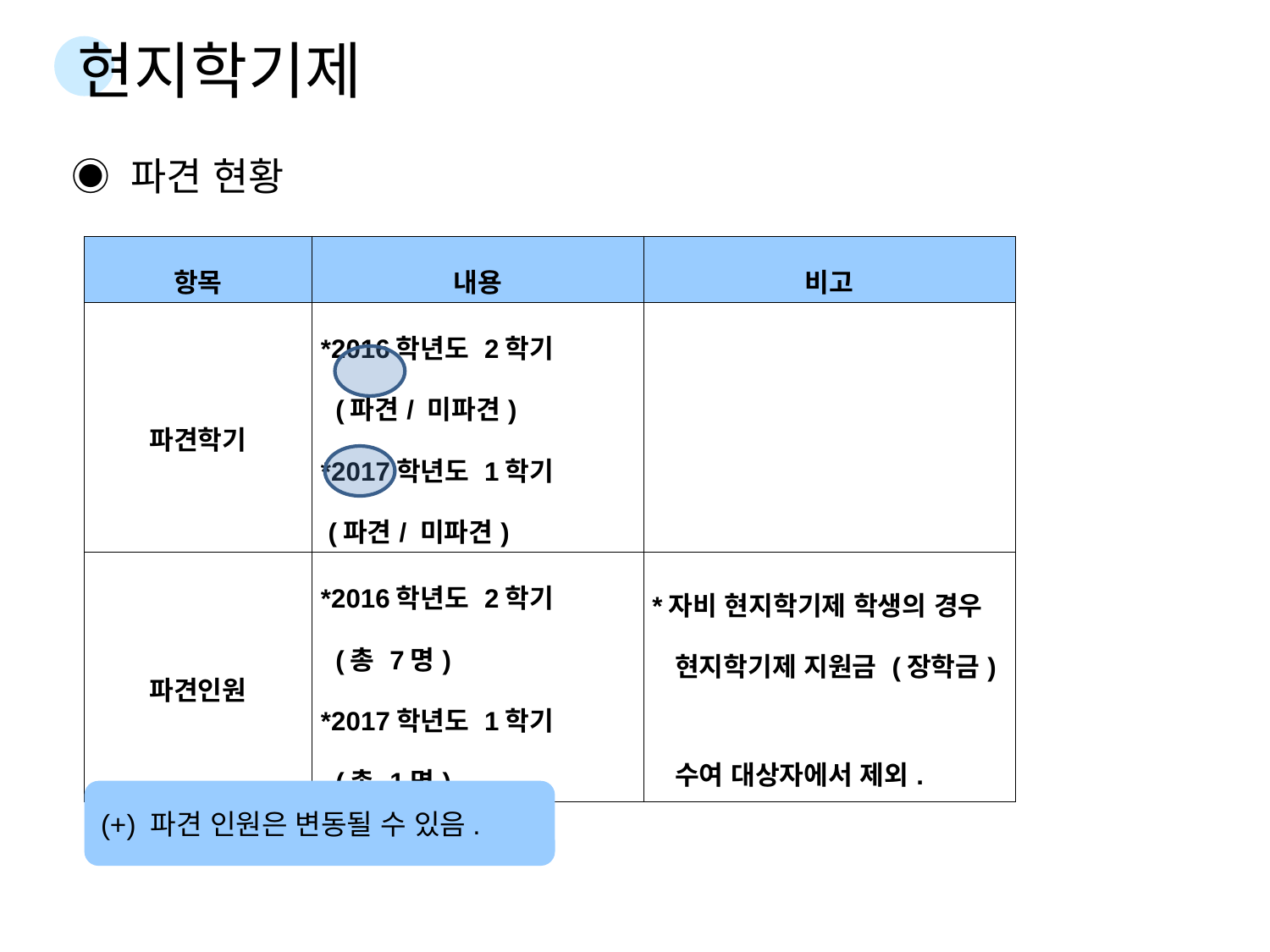

현지학기제
◉ 파견 현황
| 항목 | 내용 | 비고 |
| --- | --- | --- |
| 파견학기 | \*2016학년도 2학기 (파견/ 미파견) \*2017학년도 1학기 (파견/ 미파견) |  |
| 파견인원 | \*2016학년도 2학기 (총 7명) \*2017학년도 1학기 (총 1명) | \*자비 현지학기제 학생의 경우 현지학기제 지원금 (장학금) 수여 대상자에서 제외. |

(+) 파견 인원은 변동될 수 있음.